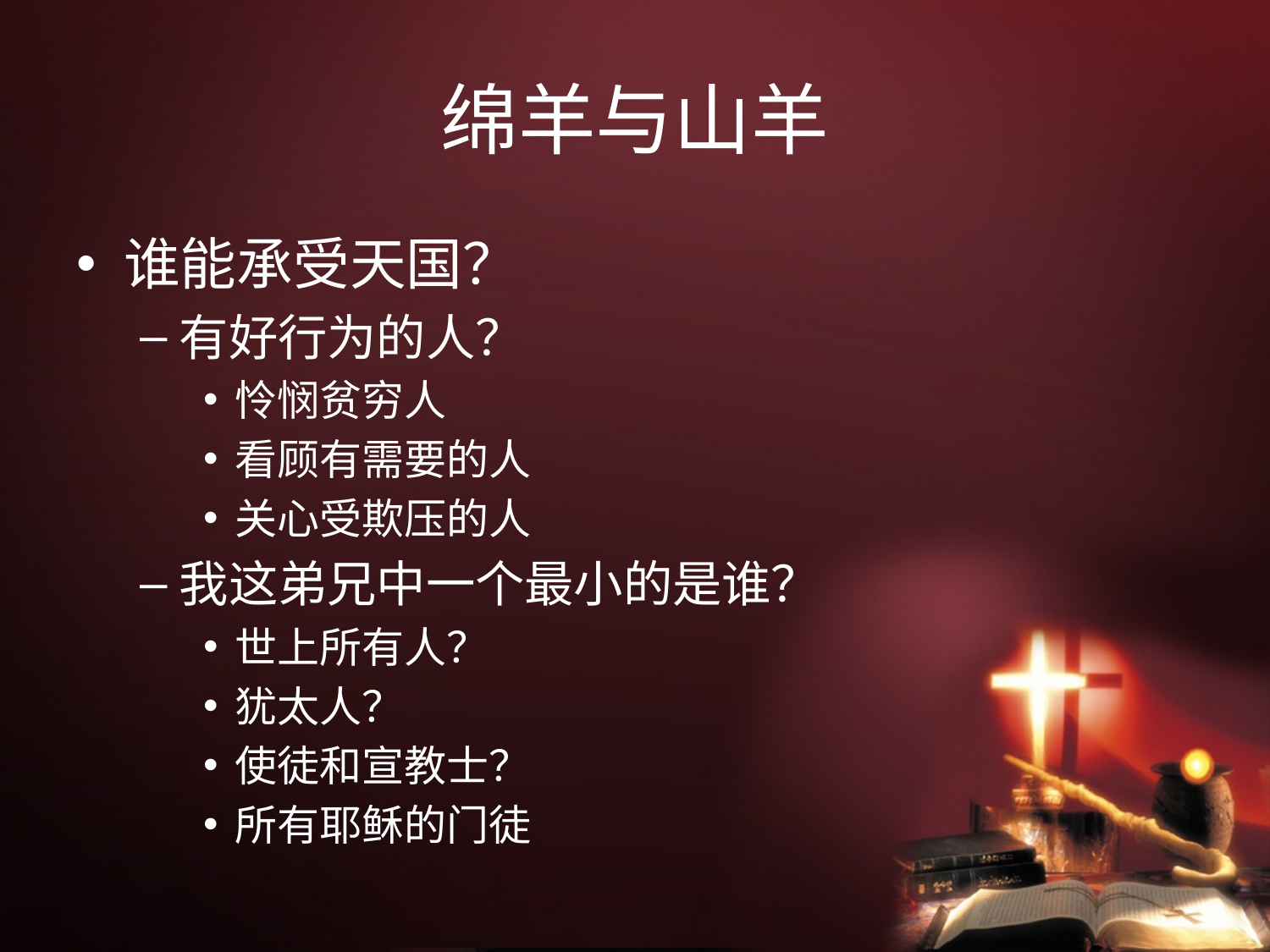

# 绵羊与山羊
谁能承受天国？
有好行为的人？
怜悯贫穷人
看顾有需要的人
关心受欺压的人
我这弟兄中一个最小的是谁？
世上所有人？
犹太人？
使徒和宣教士？
所有耶稣的门徒